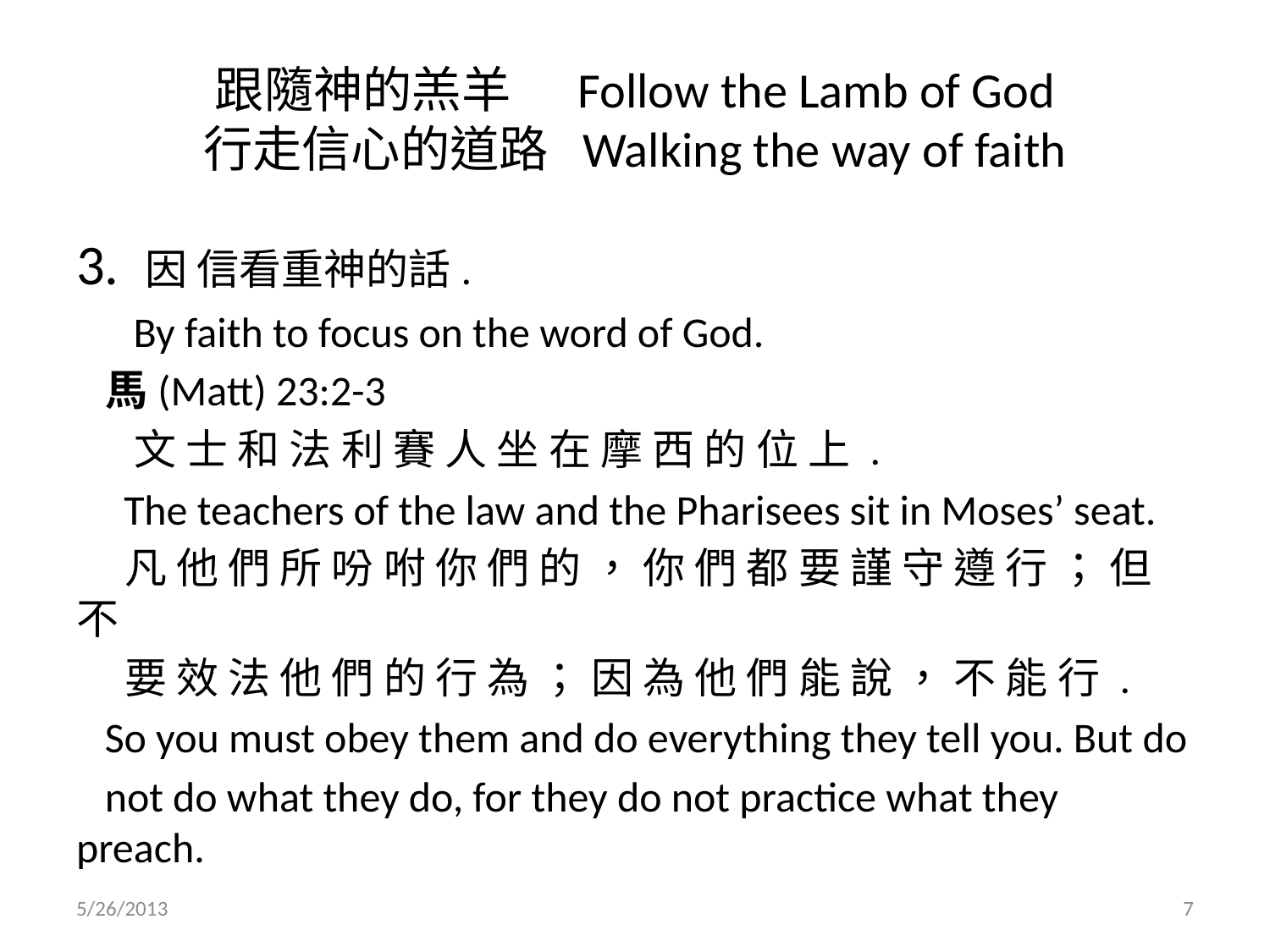

# 跟隨神的羔羊     Follow the Lamb of God 行走信心的道路  Walking the way of faith
3. 因 信看重神的話.
      By faith to focus on the word of God.
  馬(Matt) 23:2-3
     文 士 和 法 利 賽 人 坐 在 摩 西 的 位 上 .
     The teachers of the law and the Pharisees sit in Moses’ seat.
    凡 他 們 所 吩 咐 你 們 的 ， 你 們 都 要 謹 守 遵 行 ； 但 不
    要 效 法 他 們 的 行 為 ； 因 為 他 們 能 說 ， 不 能 行 .
   So you must obey them and do everything they tell you. But do
   not do what they do, for they do not practice what they preach.

5/26/2013
7